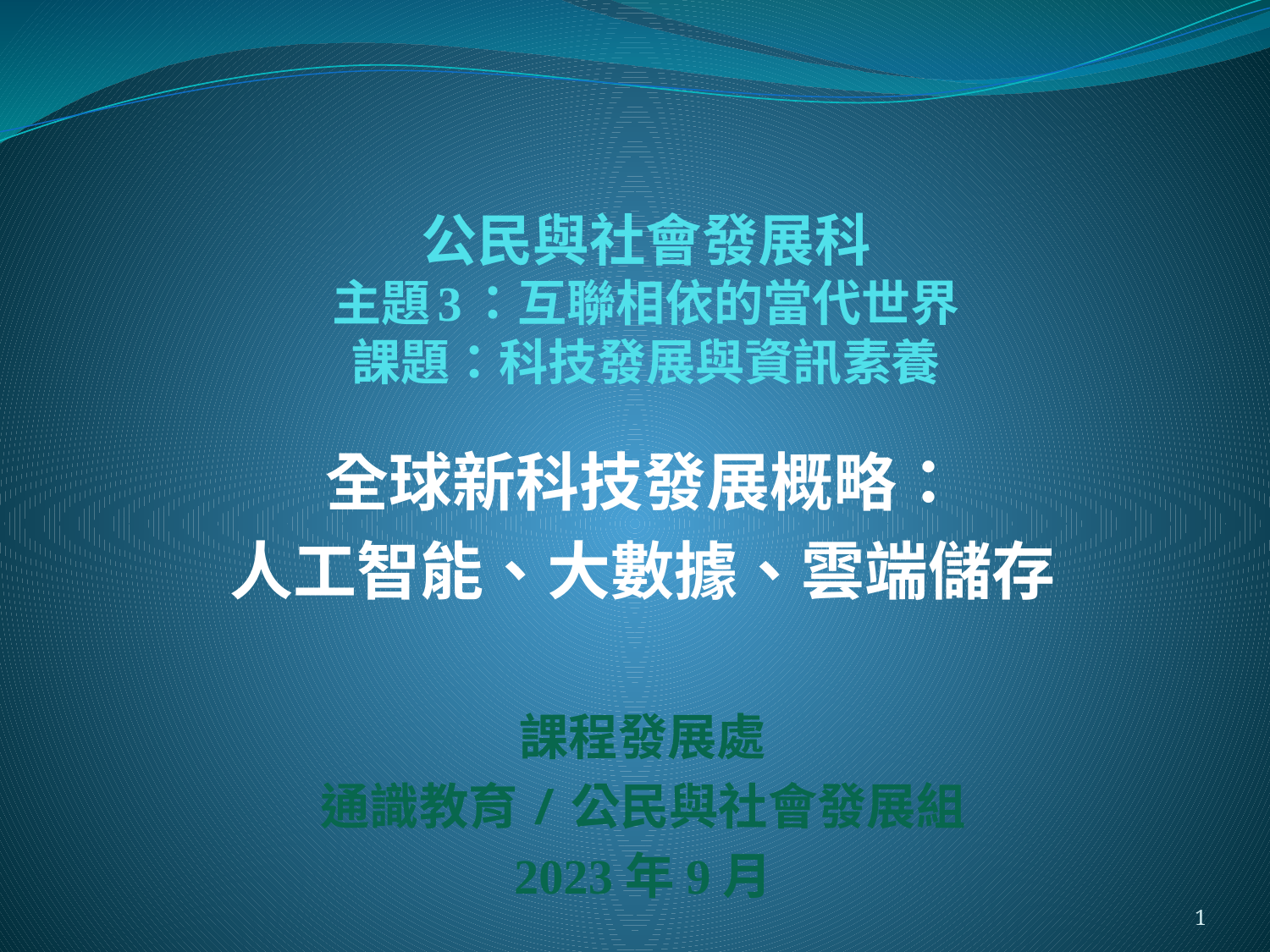

# 公民與社會發展科 主題3：互聯相依的當代世界 課題：科技發展與資訊素養
全球新科技發展概略：
人工智能、大數據、雲端儲存

課程發展處
通識教育/公民與社會發展組
2023年9月
1